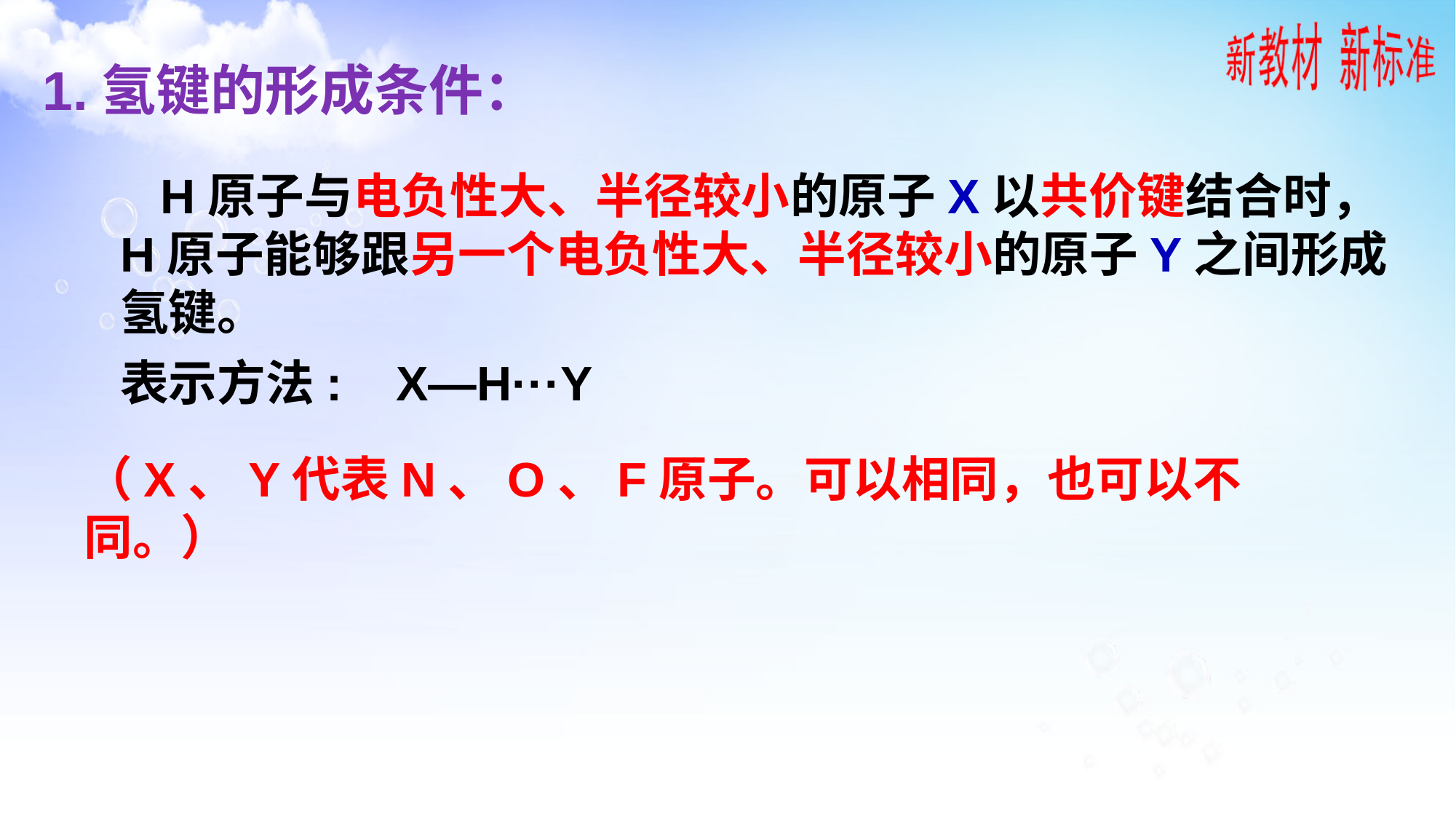

1.氢键的形成条件：
   H原子与电负性大、半径较小的原子X以共价键结合时，H原子能够跟另一个电负性大、半径较小的原子Y之间形成氢键。
表示方法:    X—H···Y

（X、Y代表N、O、F原子。可以相同，也可以不同。）